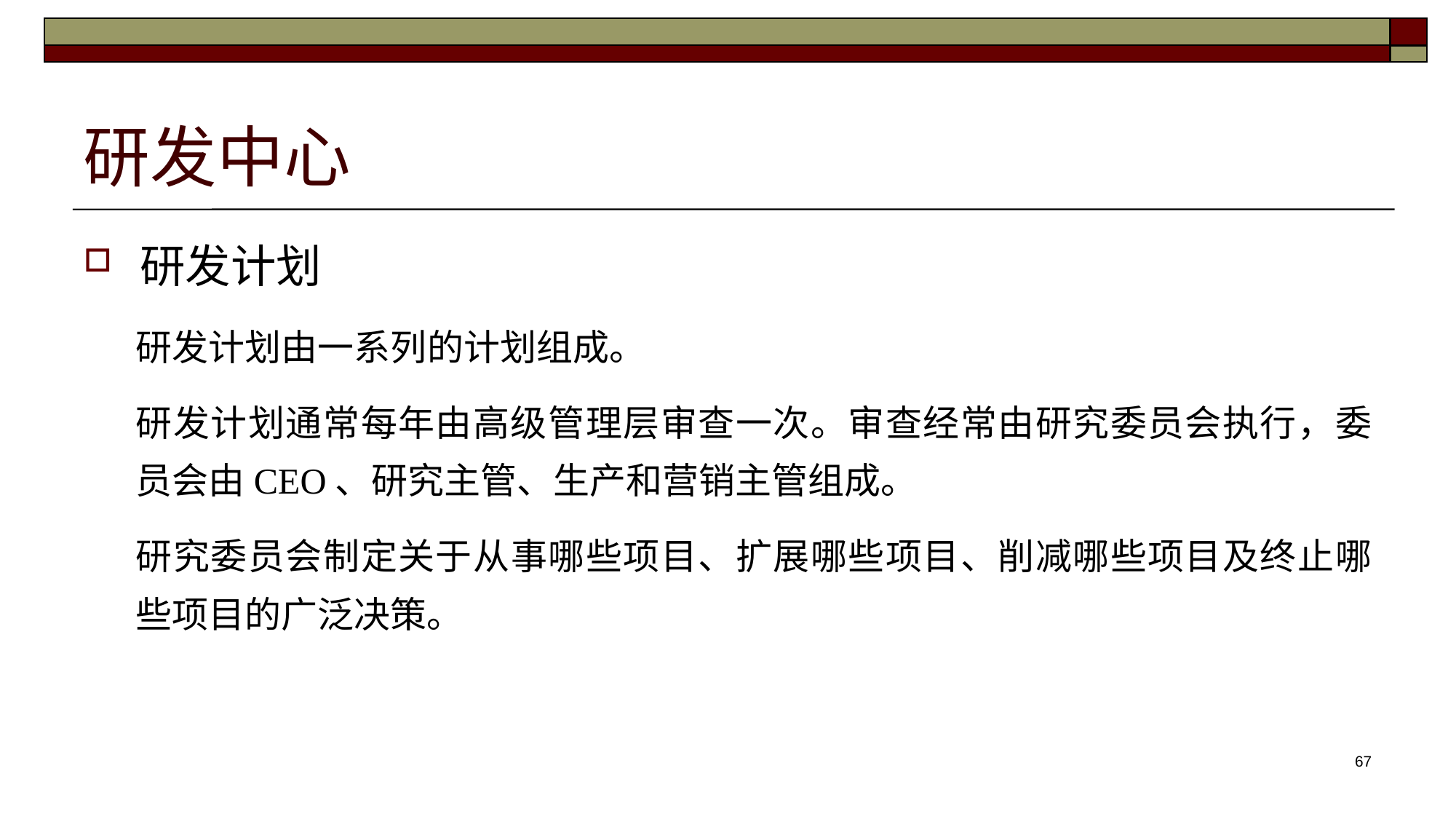

# 研发中心
研发计划
研发计划由一系列的计划组成。
研发计划通常每年由高级管理层审查一次。审查经常由研究委员会执行，委员会由CEO、研究主管、生产和营销主管组成。
研究委员会制定关于从事哪些项目、扩展哪些项目、削减哪些项目及终止哪些项目的广泛决策。
67